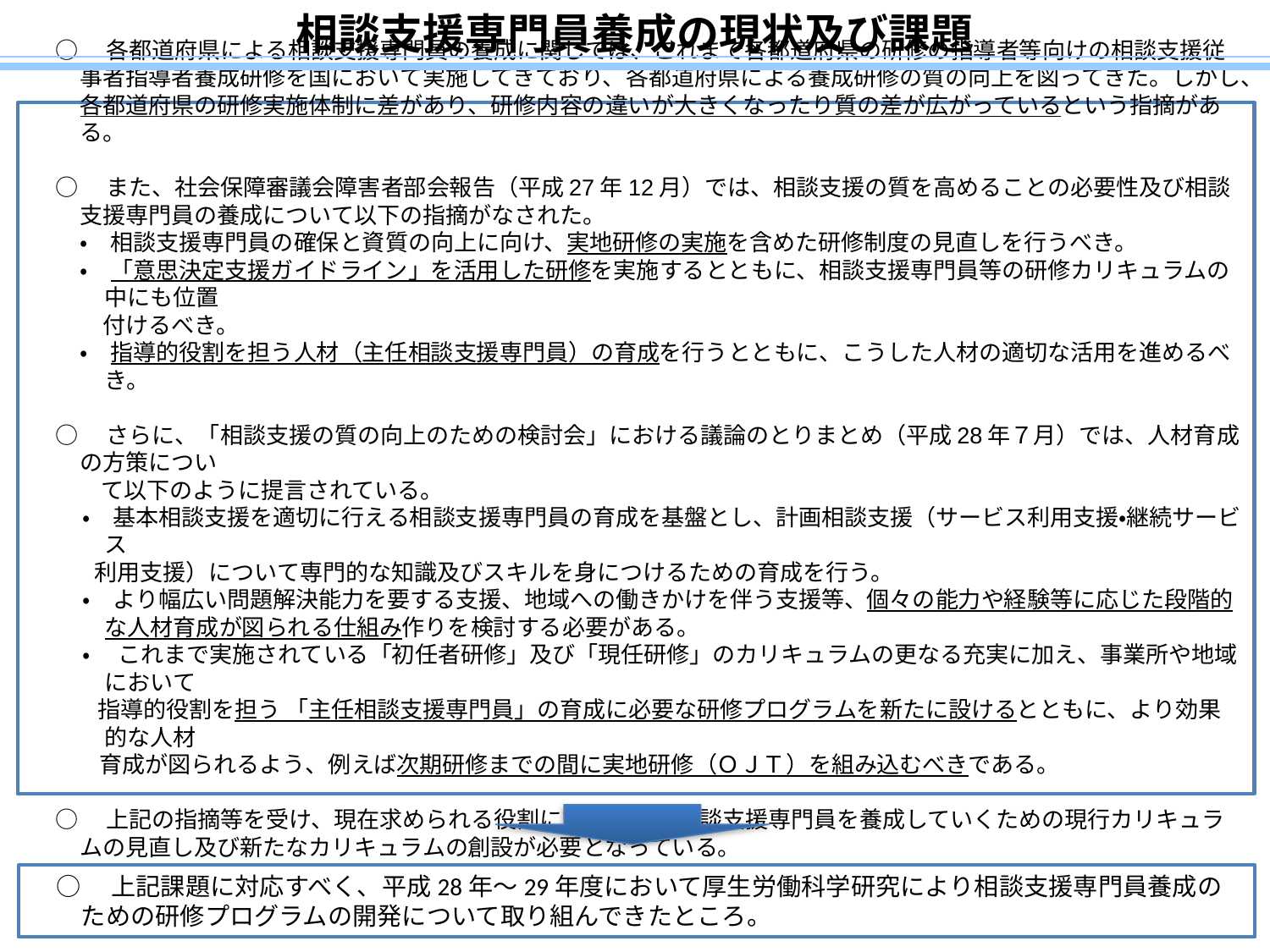

相談支援専門員養成の現状及び課題
○　各都道府県による相談支援専門員の養成に関しては、これまで各都道府県の研修の指導者等向けの相談支援従事者指導者養成研修を国において実施してきており、各都道府県による養成研修の質の向上を図ってきた。しかし、各都道府県の研修実施体制に差があり、研修内容の違いが大きくなったり質の差が広がっているという指摘がある。

○　また、社会保障審議会障害者部会報告（平成27年12月）では、相談支援の質を高めることの必要性及び相談支援専門員の養成について以下の指摘がなされた。
・　相談支援専門員の確保と資質の向上に向け、実地研修の実施を含めた研修制度の見直しを行うべき。
・　「意思決定支援ガイドライン」を活用した研修を実施するとともに、相談支援専門員等の研修カリキュラムの中にも位置
　付けるべき。
・　指導的役割を担う人材（主任相談支援専門員）の育成を行うとともに、こうした人材の適切な活用を進めるべき。

○　さらに、「相談支援の質の向上のための検討会」における議論のとりまとめ（平成28年７月）では、人材育成の方策につい
　　て以下のように提言されている。
  ・　基本相談支援を適切に行える相談支援専門員の育成を基盤とし、計画相談支援（サービス利用支援・継続サービス
　 利用支援）について専門的な知識及びスキルを身につけるための育成を行う。
  ・　より幅広い問題解決能力を要する支援、地域への働きかけを伴う支援等、個々の能力や経験等に応じた段階的な人材育成が図られる仕組み作りを検討する必要がある。
  ・ 　これまで実施されている「初任者研修」及び「現任研修」のカリキュラムの更なる充実に加え、事業所や地域において
     指導的役割を担う 「主任相談支援専門員」の育成に必要な研修プログラムを新たに設けるとともに、より効果的な人材
　  育成が図られるよう、例えば次期研修までの間に実地研修（ＯＪＴ）を組み込むべきである。

○　上記の指摘等を受け、現在求められる役割に対応できる相談支援専門員を養成していくための現行カリキュラムの見直し及び新たなカリキュラムの創設が必要となっている。

○　上記課題に対応すべく、平成28年～29年度において厚生労働科学研究により相談支援専門員養成のための研修プログラムの開発について取り組んできたところ。